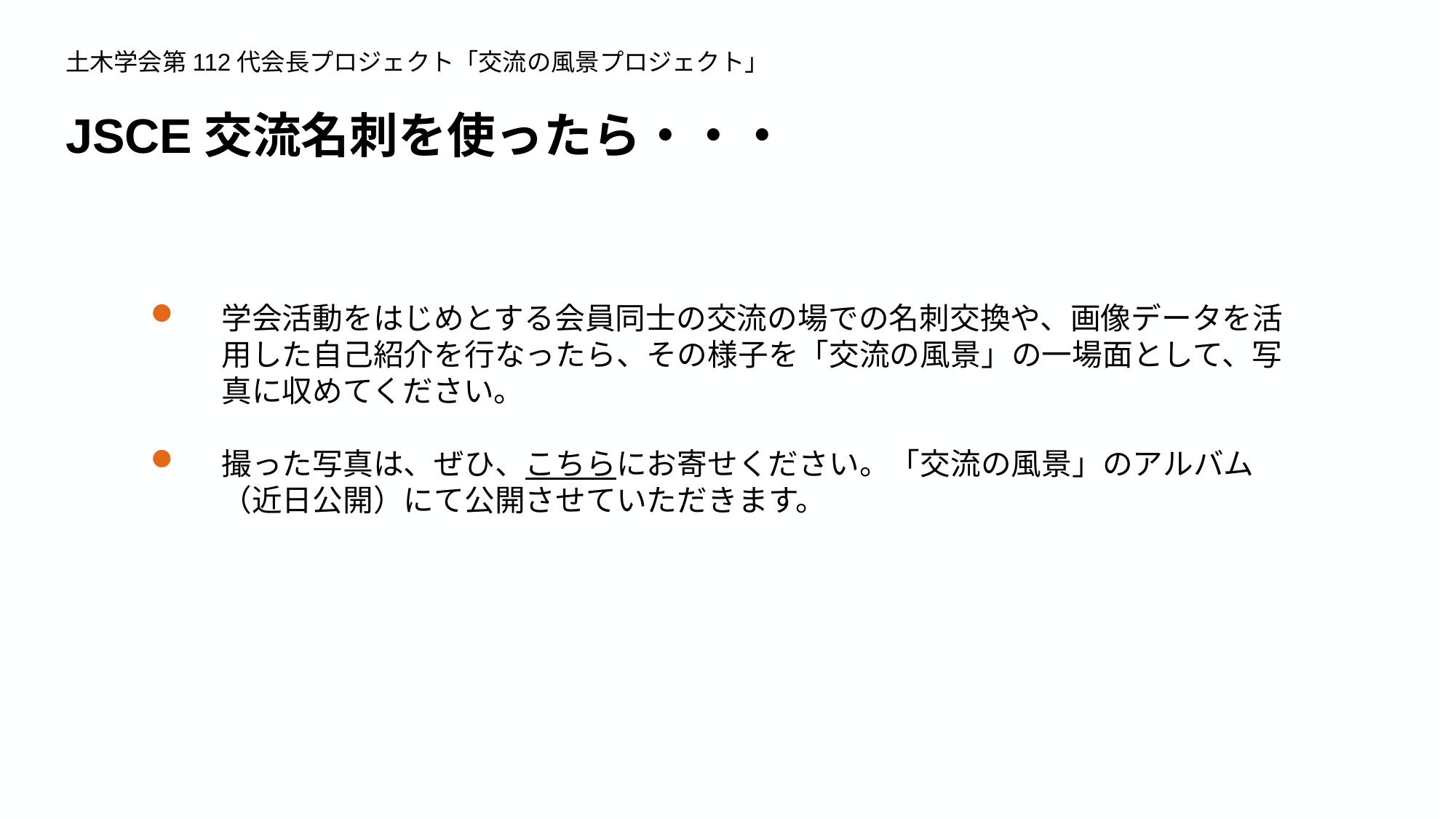

土木学会第112代会長プロジェクト「交流の風景プロジェクト」

JSCE交流名刺を使ったら・・・
学会活動をはじめとする会員同士の交流の場での名刺交換や、画像データを活用した自己紹介を行なったら、その様子を「交流の風景」の一場面として、写真に収めてください。

撮った写真は、ぜひ、こちらにお寄せください。「交流の風景」のアルバム（近日公開）にて公開させていただきます。